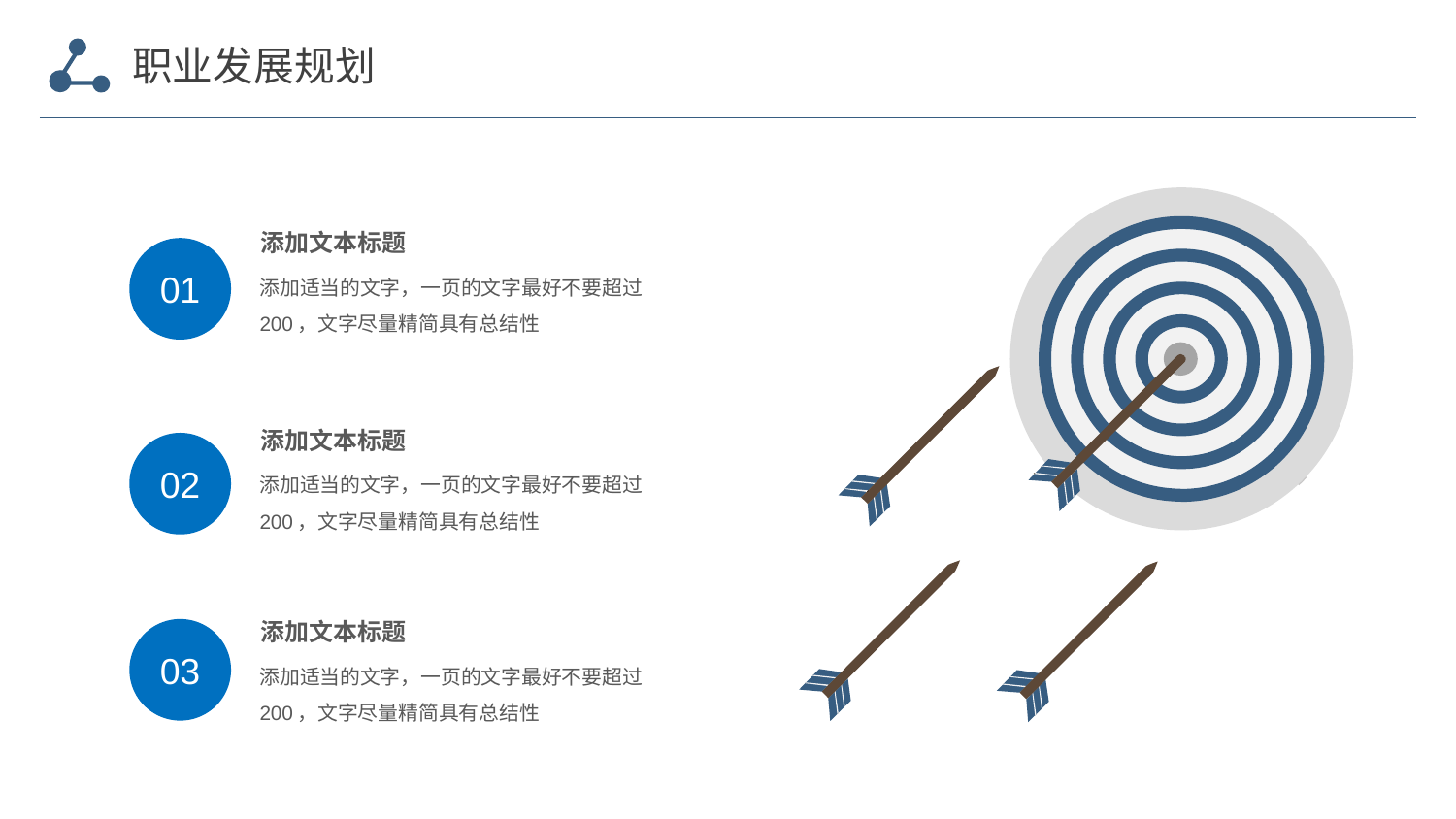

职业发展规划

添加文本标题

01

添加适当的文字，一页的文字最好不要超过200，文字尽量精简具有总结性

添加文本标题
02
添加适当的文字，一页的文字最好不要超过200，文字尽量精简具有总结性

添加文本标题
03
添加适当的文字，一页的文字最好不要超过200，文字尽量精简具有总结性